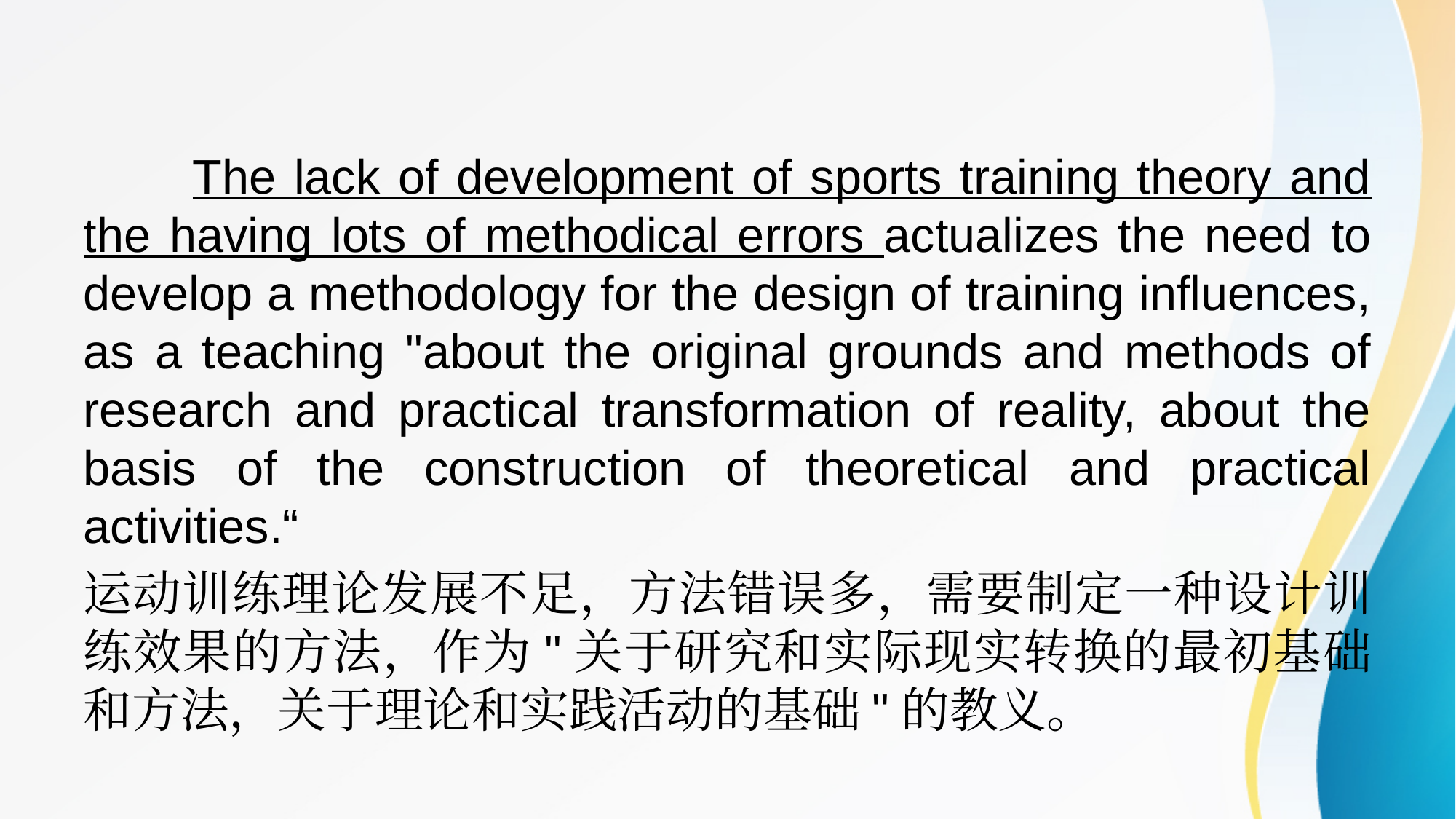

The lack of development of sports training theory and the having lots of methodical errors actualizes the need to develop a methodology for the design of training influences, as a teaching "about the original grounds and methods of research and practical transformation of reality, about the basis of the construction of theoretical and practical activities.“
运动训练理论发展不足，方法错误多，需要制定一种设计训练效果的方法，作为"关于研究和实际现实转换的最初基础和方法，关于理论和实践活动的基础"的教义。